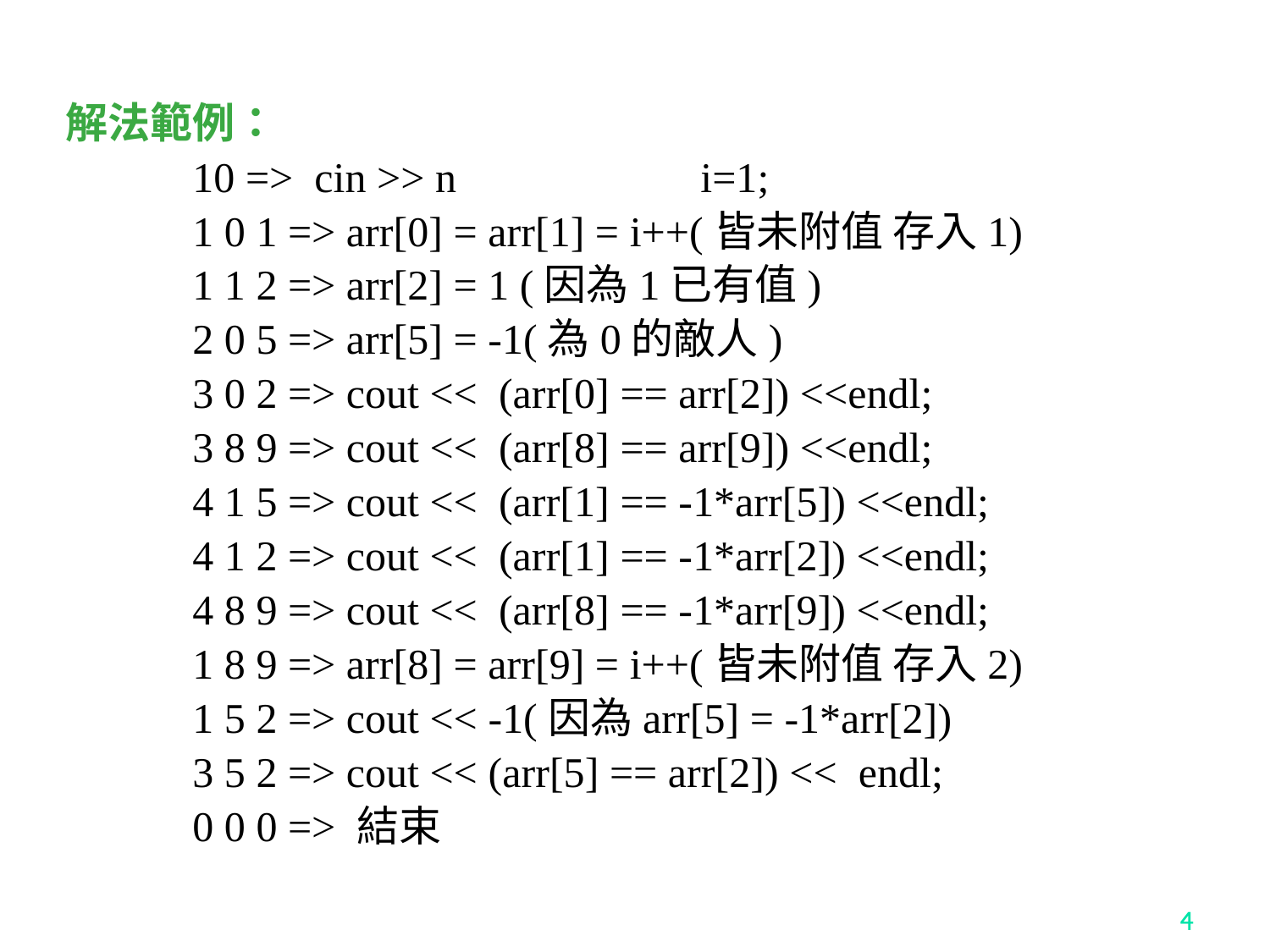

解法範例：
	10 =>  cin >> n		i=1;
	1 0 1 => arr[0] = arr[1] = i++(皆未附值 存入1)
	1 1 2 => arr[2] = 1 (因為1已有值)
	2 0 5 => arr[5] = -1(為0的敵人)
	3 0 2 => cout <<  (arr[0] == arr[2]) <<endl;
	3 8 9 => cout <<  (arr[8] == arr[9]) <<endl;
	4 1 5 => cout <<  (arr[1] == -1*arr[5]) <<endl;
	4 1 2 => cout <<  (arr[1] == -1*arr[2]) <<endl;
	4 8 9 => cout <<  (arr[8] == -1*arr[9]) <<endl;
	1 8 9 => arr[8] = arr[9] = i++(皆未附值 存入2)
	1 5 2 => cout << -1(因為arr[5] = -1*arr[2])
	3 5 2 => cout << (arr[5] == arr[2]) <<  endl;
	0 0 0 => 結束

4